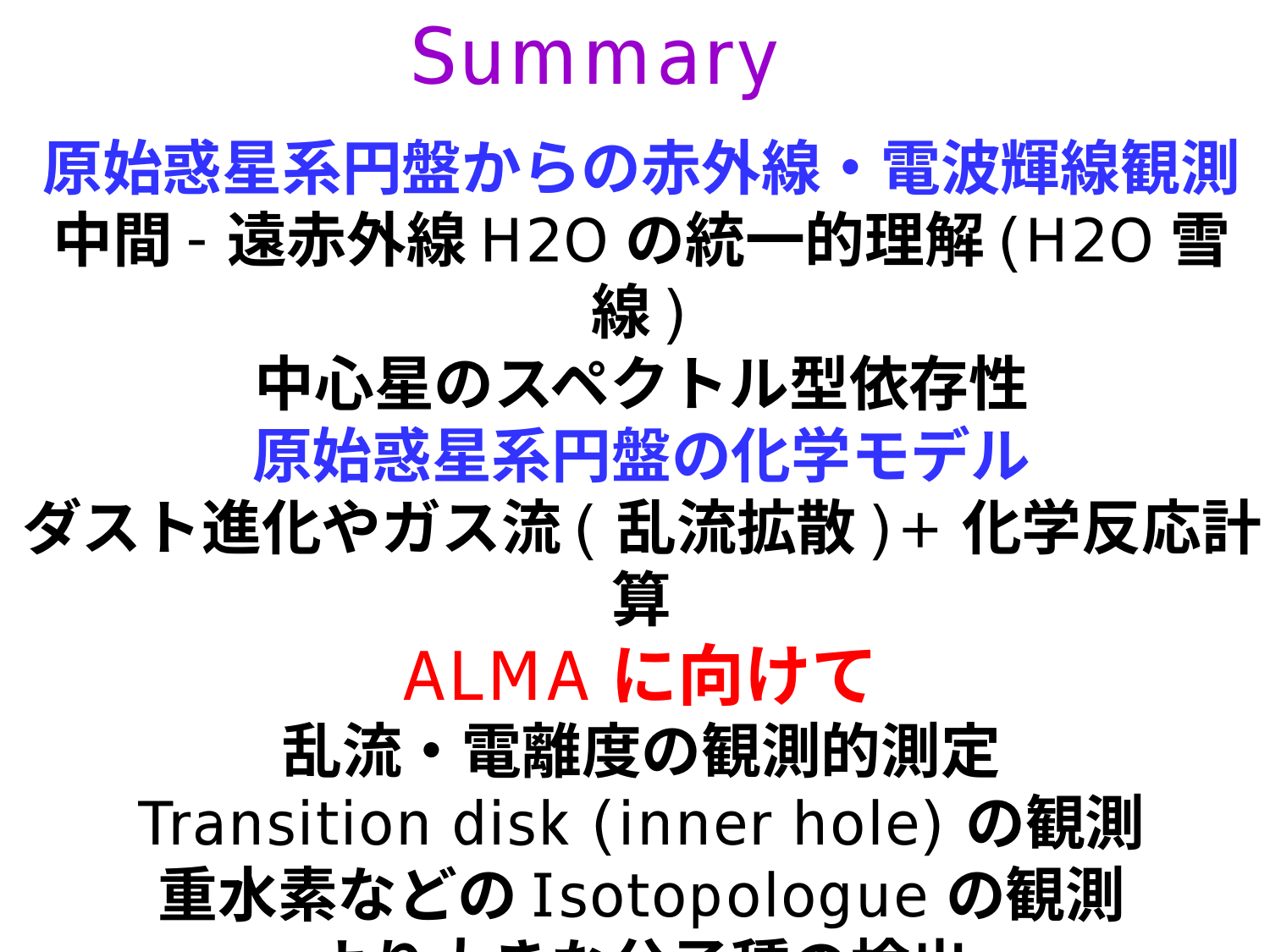

Summary

原始惑星系円盤からの赤外線・電波輝線観測
中間-遠赤外線H2Oの統一的理解(H2O雪線)
中心星のスペクトル型依存性
原始惑星系円盤の化学モデル
ダスト進化やガス流(乱流拡散)+化学反応計算
ALMAに向けて
乱流・電離度の観測的測定
Transition disk (inner hole)の観測
重水素などのIsotopologueの観測
より大きな分子種の検出
環境効果(星団内円盤の観測)